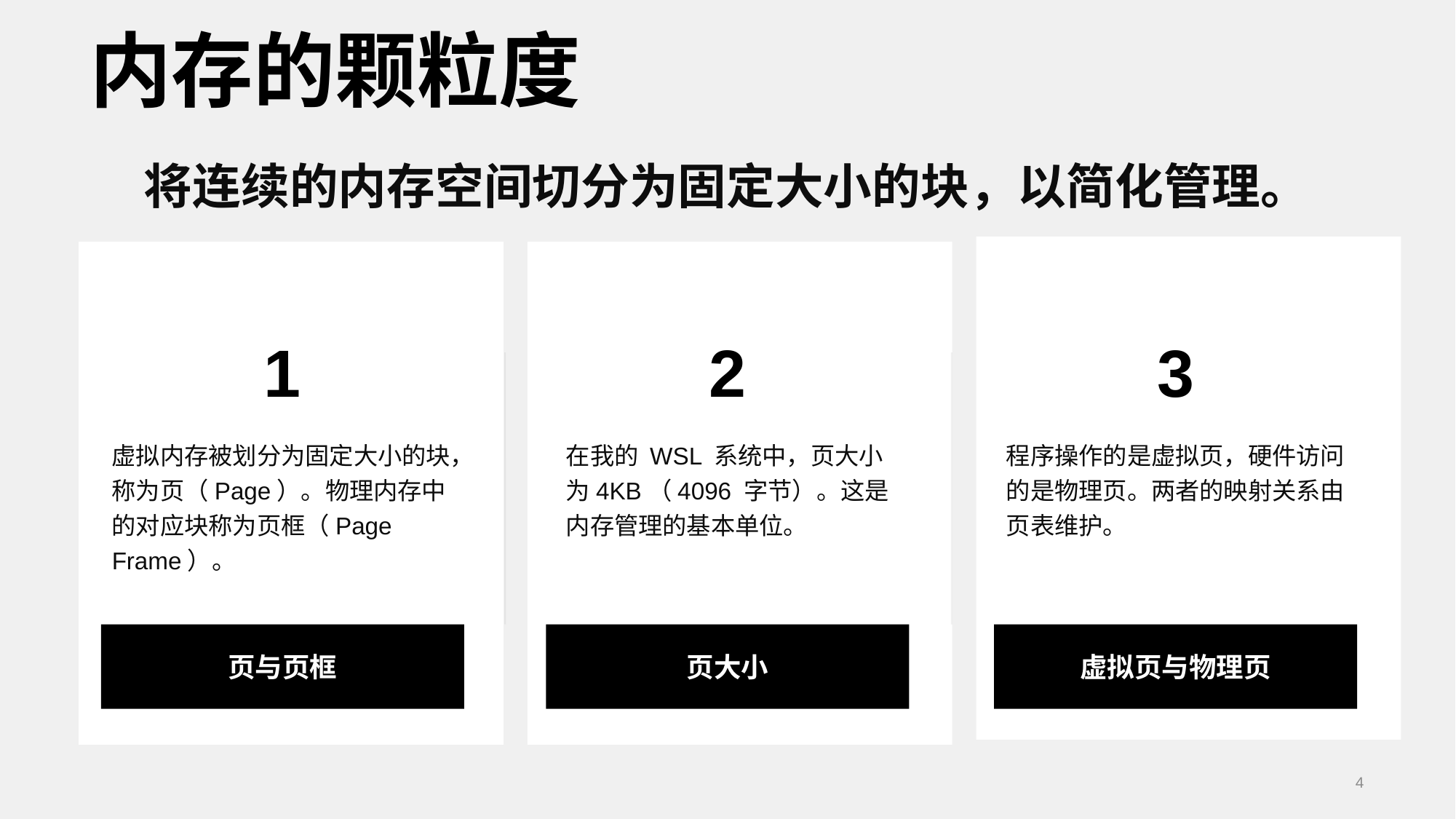

内存的颗粒度
将连续的内存空间切分为固定大小的块，以简化管理。

1
虚拟内存被划分为固定大小的块，称为页（Page）。物理内存中的对应块称为页框（Page Frame）。
页与页框
2
在我的 WSL 系统中，页大小为4KB（4096 字节）。这是内存管理的基本单位。
页大小
3
程序操作的是虚拟页，硬件访问的是物理页。两者的映射关系由页表维护。
虚拟页与物理页

4